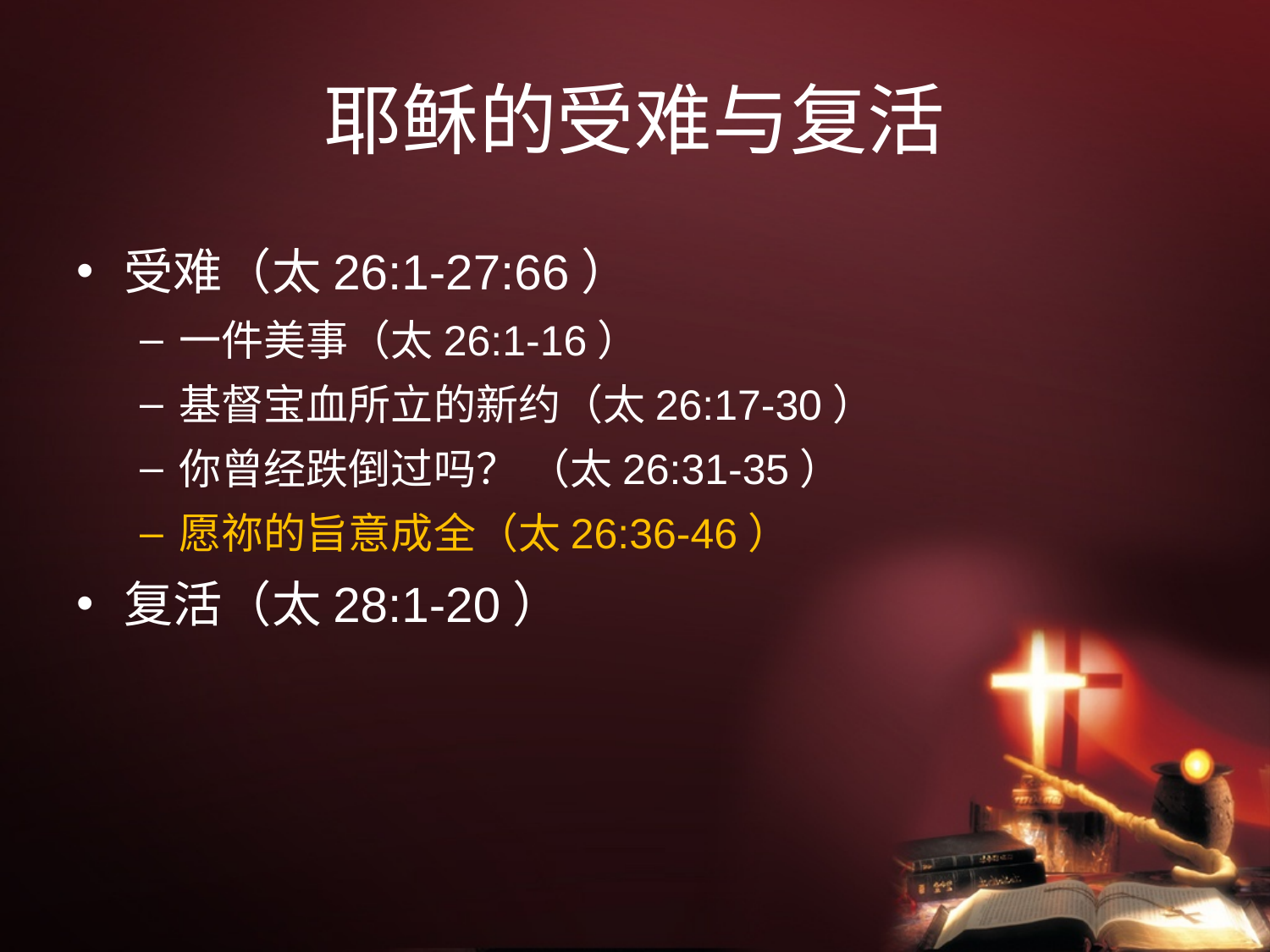

# 耶稣的受难与复活
受难（太26:1-27:66）
一件美事（太26:1-16）
基督宝血所立的新约（太26:17-30）
你曾经跌倒过吗？ （太26:31-35）
愿祢的旨意成全（太26:36-46）
复活（太28:1-20）